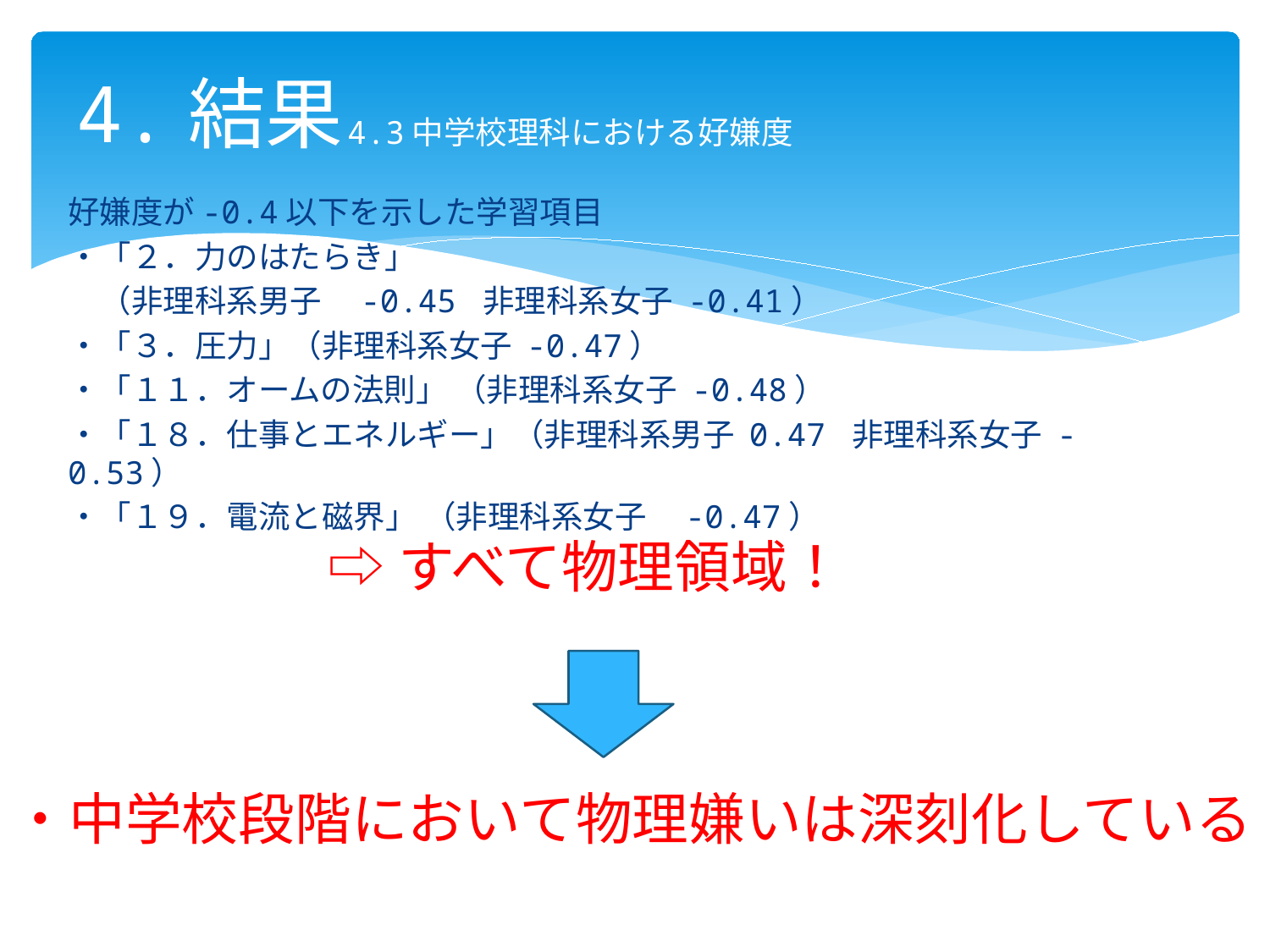

# 4.結果
4.3中学校理科における好嫌度
好嫌度が-0.4以下を示した学習項目
・「２．力のはたらき」
　（非理科系男子　-0.45 非理科系女子 -0.41）
・「３．圧力」（非理科系女子 -0.47）
・「１１．オームの法則」 （非理科系女子 -0.48）
・「１８．仕事とエネルギー」（非理科系男子 0.47 非理科系女子 -0.53）
・「１９．電流と磁界」 （非理科系女子　-0.47）

⇨すべて物理領域！

・中学校段階において物理嫌いは深刻化している